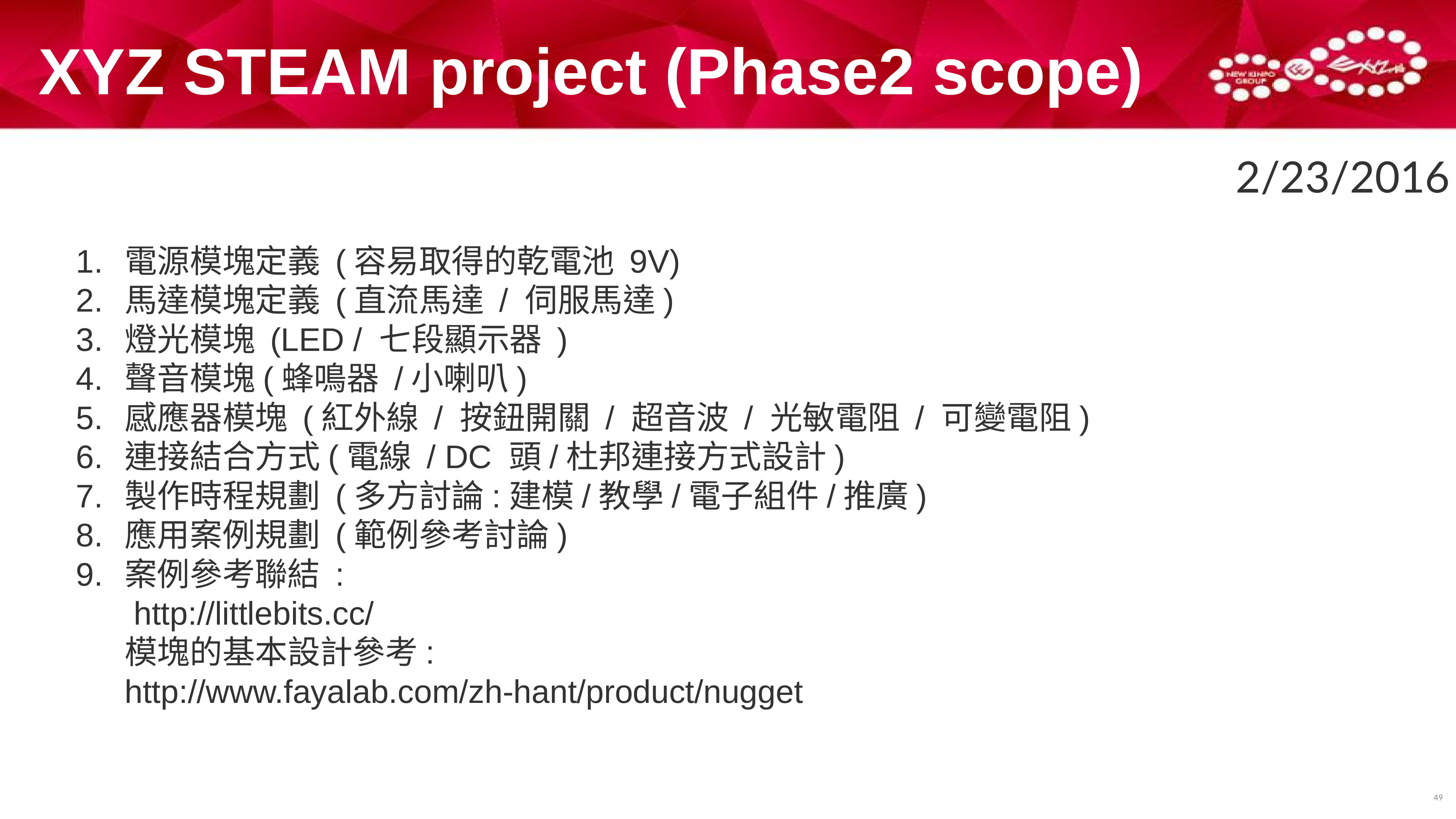

# XYZ STEAM project (Phase2 scope)
2/23/2016

電源模塊定義 (容易取得的乾電池 9V)
馬達模塊定義 (直流馬達 / 伺服馬達)
燈光模塊 (LED / 七段顯示器 )
聲音模塊(蜂鳴器 /小喇叭)
感應器模塊 (紅外線 / 按鈕開關 / 超音波 / 光敏電阻 / 可變電阻)
連接結合方式(電線 / DC 頭/杜邦連接方式設計)
製作時程規劃 (多方討論:建模/教學/電子組件/推廣)
應用案例規劃 (範例參考討論)
案例參考聯結 :
	 http://littlebits.cc/
	模塊的基本設計參考:
	http://www.fayalab.com/zh-hant/product/nugget